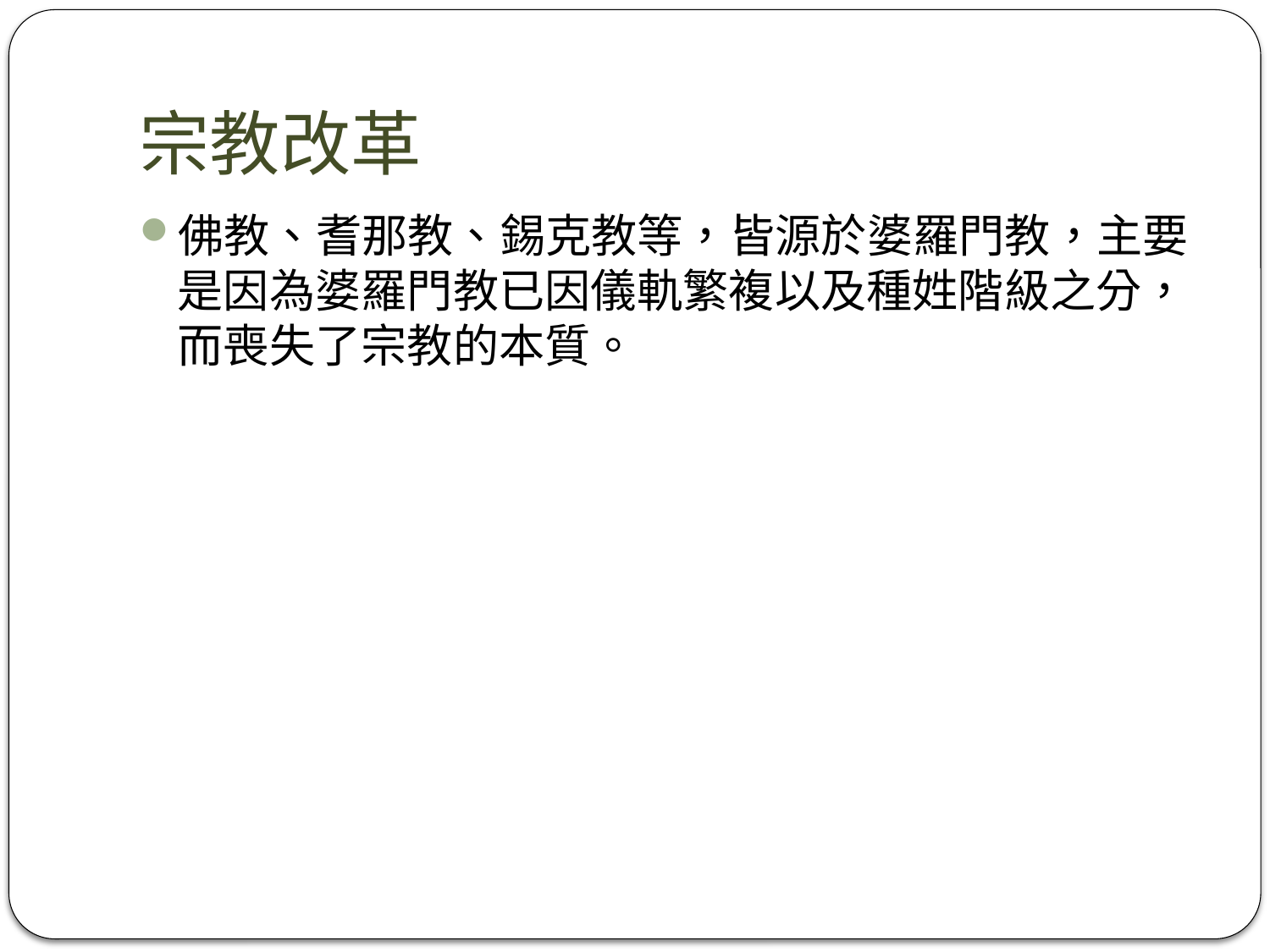

# 宗教改革
佛教、耆那教、錫克教等，皆源於婆羅門教，主要是因為婆羅門教已因儀軌繁複以及種姓階級之分，而喪失了宗教的本質。